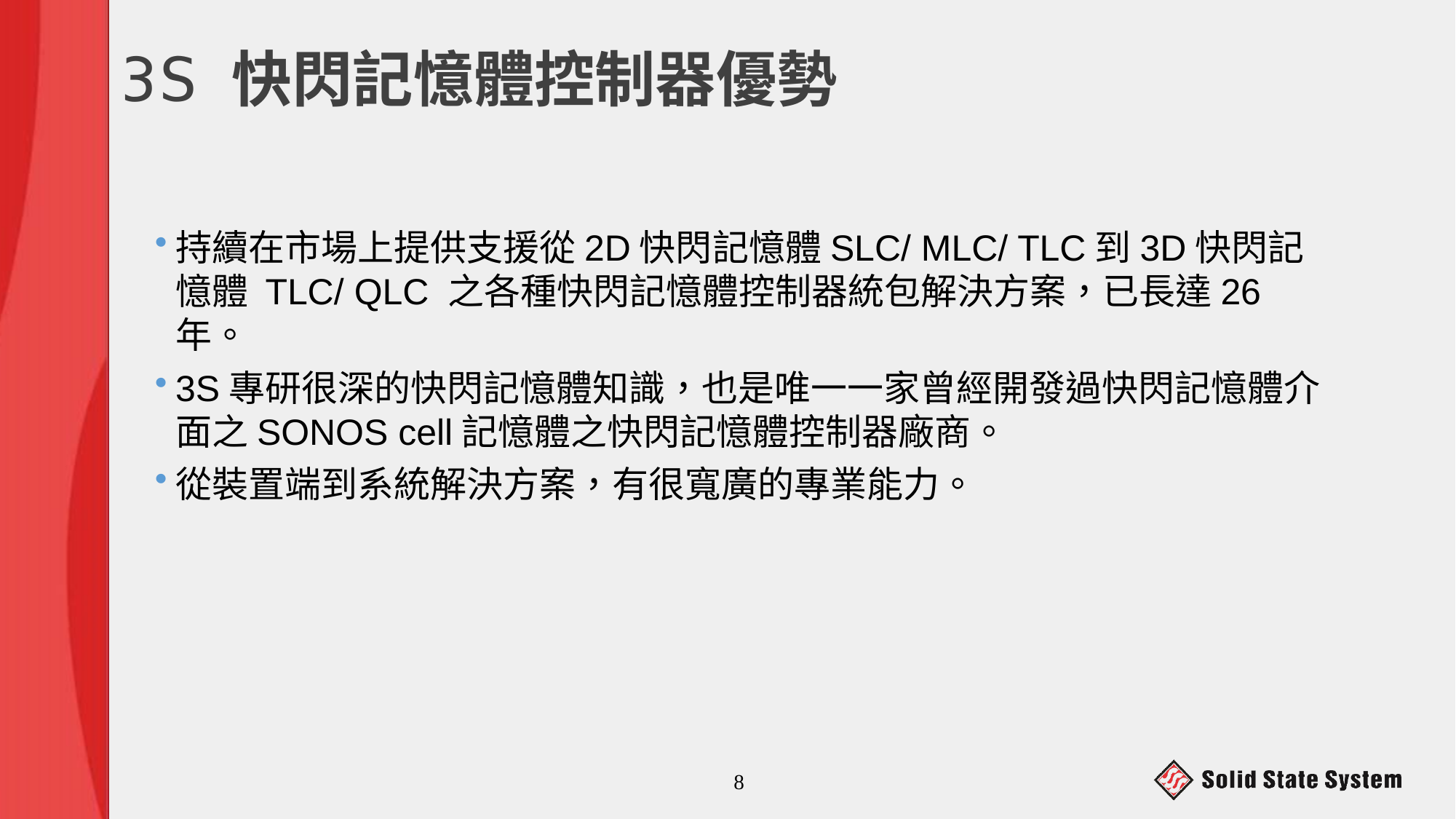

# 3S 快閃記憶體控制器優勢
持續在市場上提供支援從2D快閃記憶體SLC/ MLC/ TLC到3D快閃記憶體 TLC/ QLC 之各種快閃記憶體控制器統包解決方案，已長達26年。
3S專研很深的快閃記憶體知識，也是唯一一家曾經開發過快閃記憶體介面之SONOS cell記憶體之快閃記憶體控制器廠商。
從裝置端到系統解決方案，有很寬廣的專業能力。
8